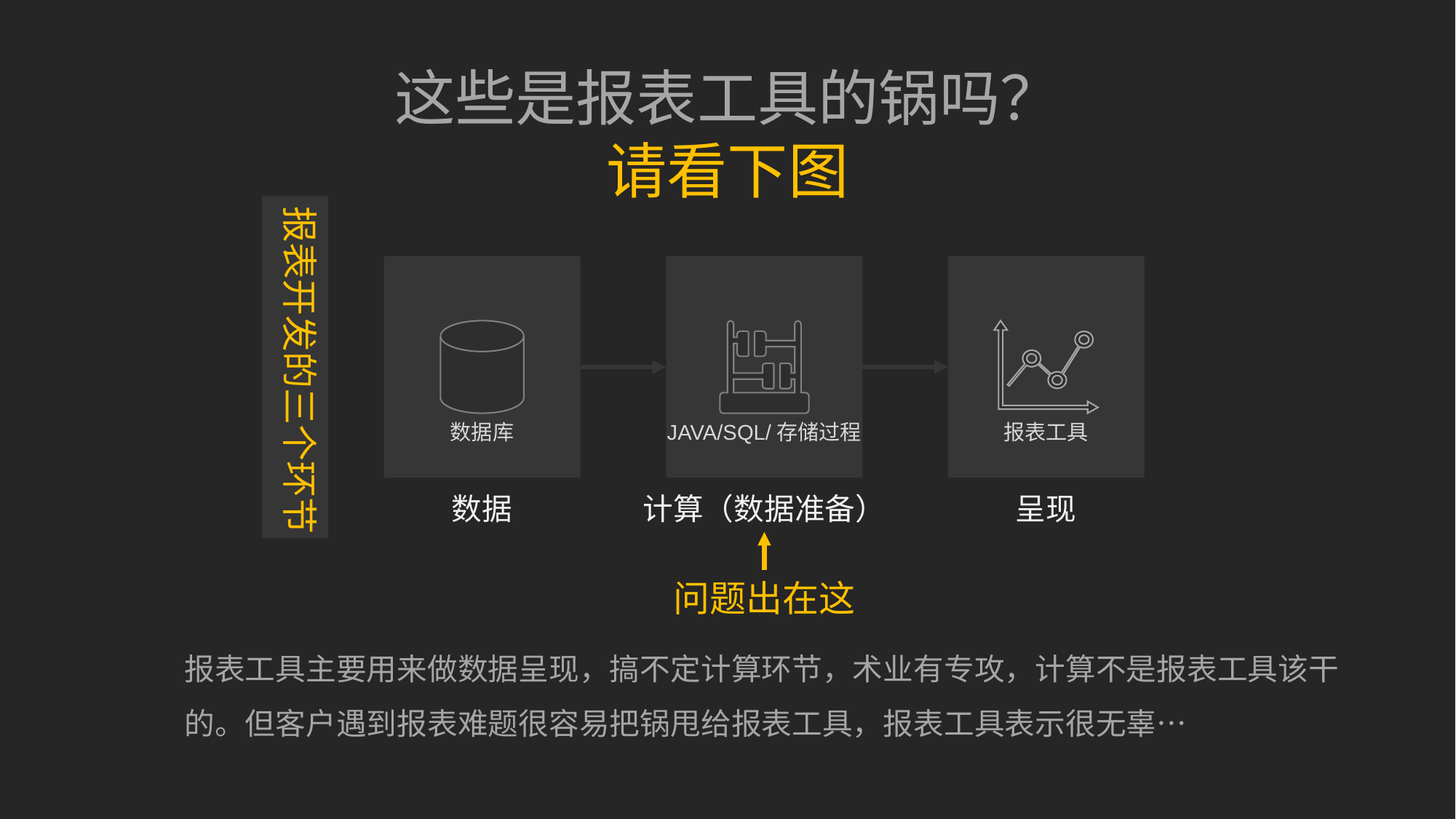

这些是报表工具的锅吗？
请看下图
报表开发的三个环节

数据库
JAVA/SQL/存储过程
报表工具
数据
计算（数据准备）
呈现
问题出在这
报表工具主要用来做数据呈现，搞不定计算环节，术业有专攻，计算不是报表工具该干的。但客户遇到报表难题很容易把锅甩给报表工具，报表工具表示很无辜…